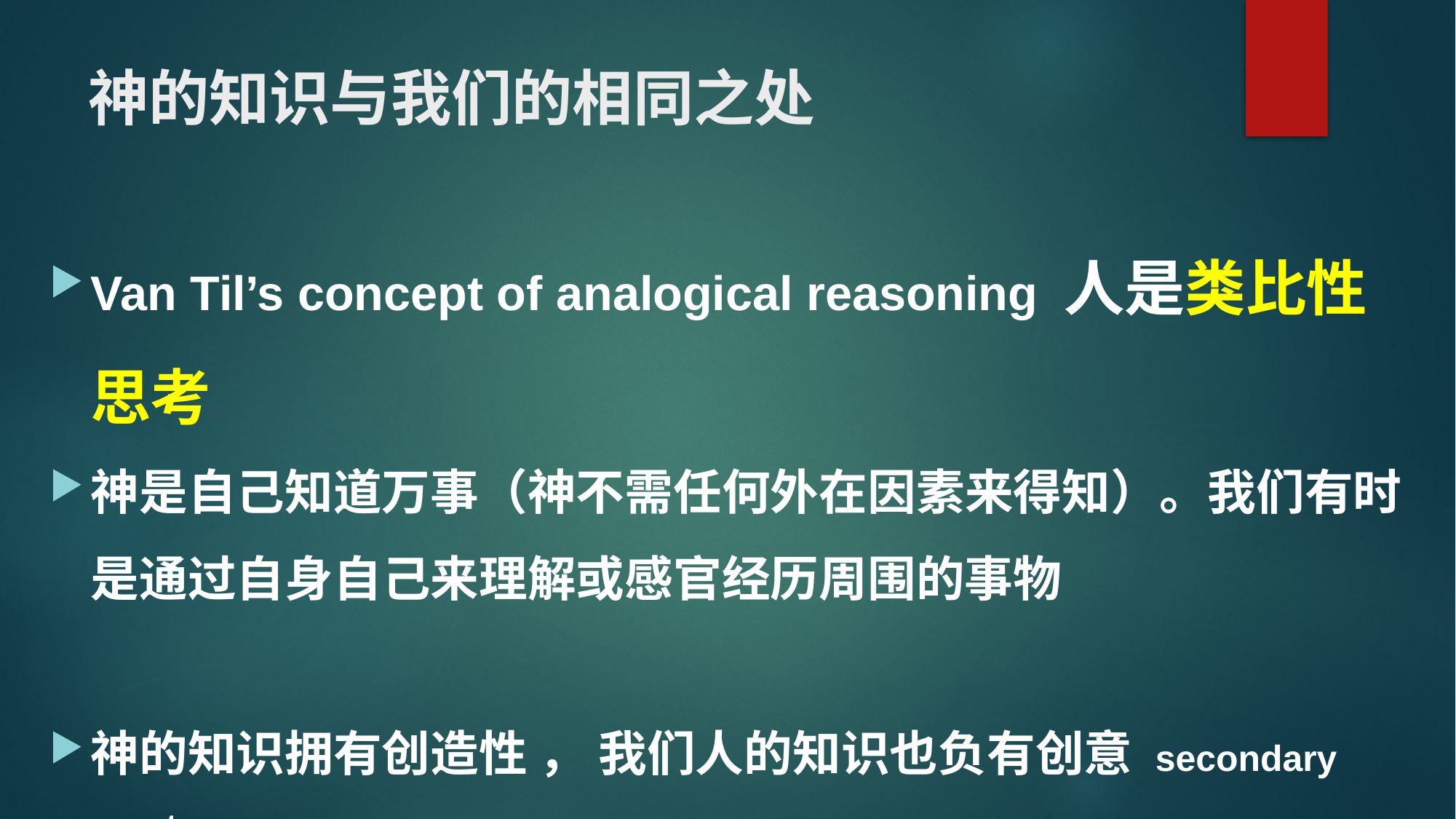

# 神的知识与我们的相同之处

Van Til’s concept of analogical reasoning 人是类比性思考
神是自己知道万事（神不需任何外在因素来得知）。我们有时是通过自身自己来理解或感官经历周围的事物

神的知识拥有创造性 ， 我们人的知识也负有创意 secondary creator